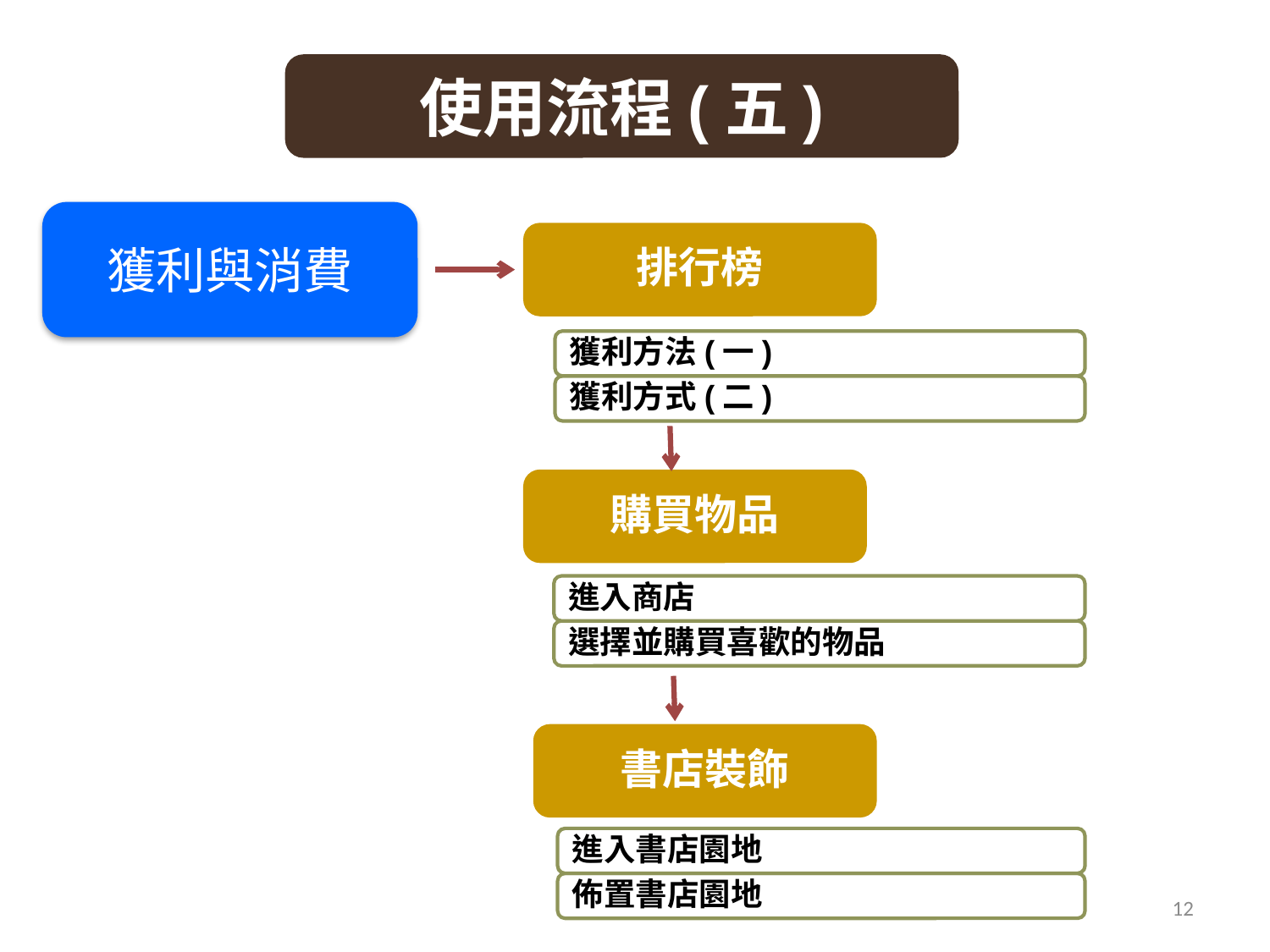

使用流程(五)
獲利與消費
排行榜
獲利方法(一)
獲利方式(二)
購買物品
進入商店
選擇並購買喜歡的物品
書店裝飾
進入書店園地
佈置書店園地
12